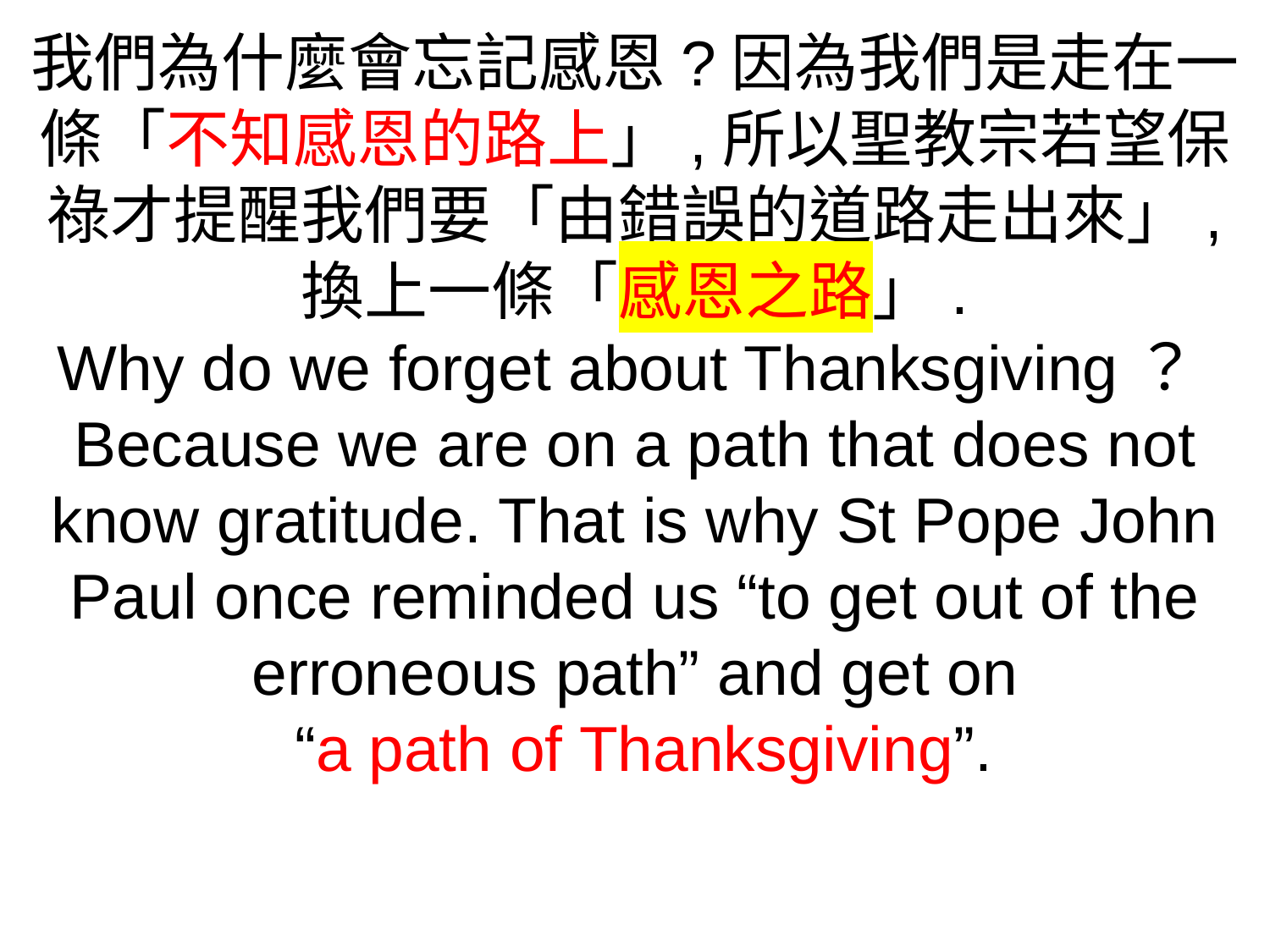

我們為什麼會忘記感恩?因為我們是走在一條「不知感恩的路上」,所以聖教宗若望保祿才提醒我們要「由錯誤的道路走出來」,
換上一條「感恩之路」.
Why do we forget about Thanksgiving？Because we are on a path that does not know gratitude. That is why St Pope John Paul once reminded us “to get out of the erroneous path” and get on
 “a path of Thanksgiving”.